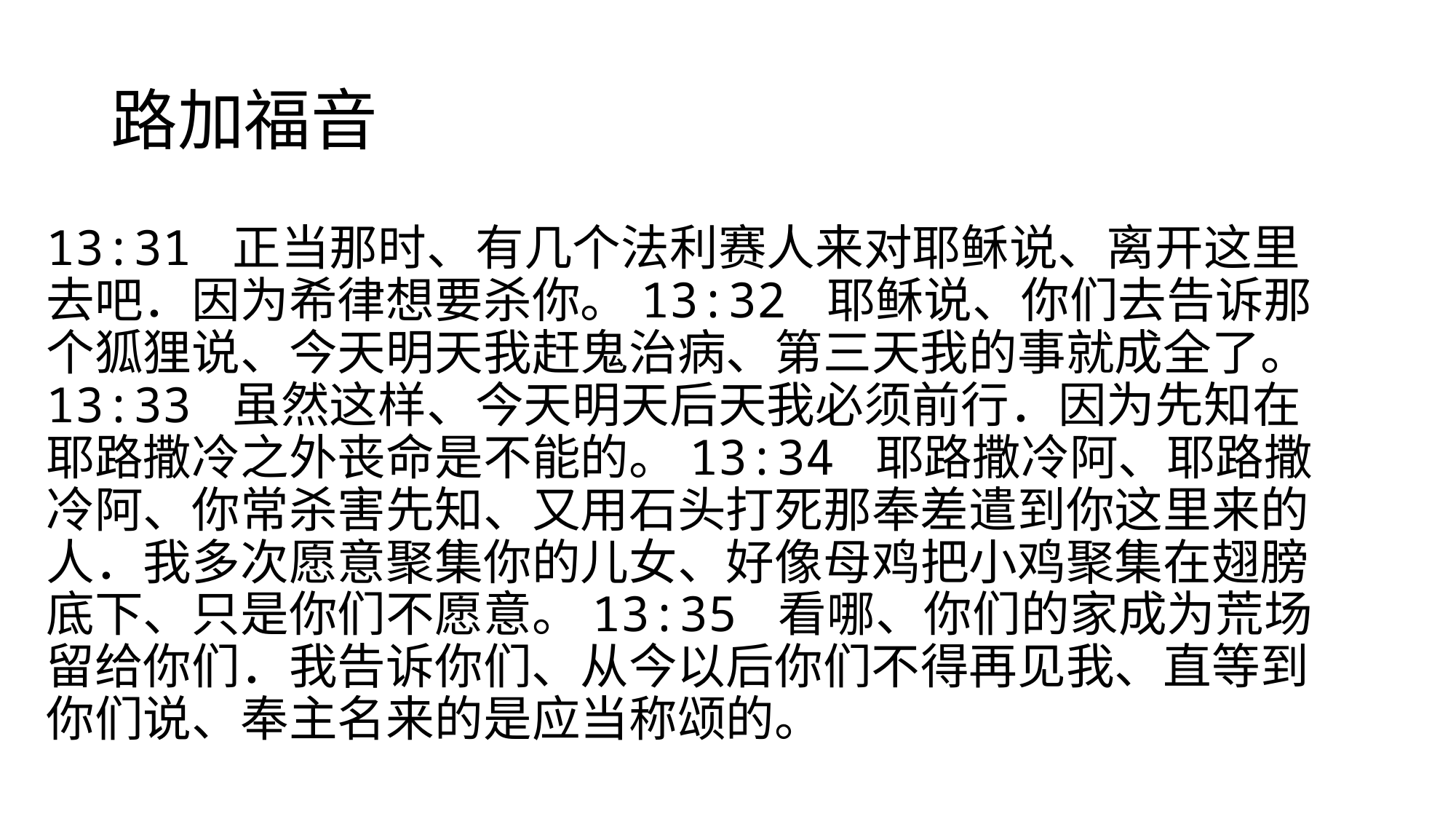

# 路加福音
13:31 正当那时、有几个法利赛人来对耶稣说、离开这里去吧．因为希律想要杀你。13:32 耶稣说、你们去告诉那个狐狸说、今天明天我赶鬼治病、第三天我的事就成全了。13:33 虽然这样、今天明天后天我必须前行．因为先知在耶路撒冷之外丧命是不能的。13:34 耶路撒冷阿、耶路撒冷阿、你常杀害先知、又用石头打死那奉差遣到你这里来的人．我多次愿意聚集你的儿女、好像母鸡把小鸡聚集在翅膀底下、只是你们不愿意。13:35 看哪、你们的家成为荒场留给你们．我告诉你们、从今以后你们不得再见我、直等到你们说、奉主名来的是应当称颂的。